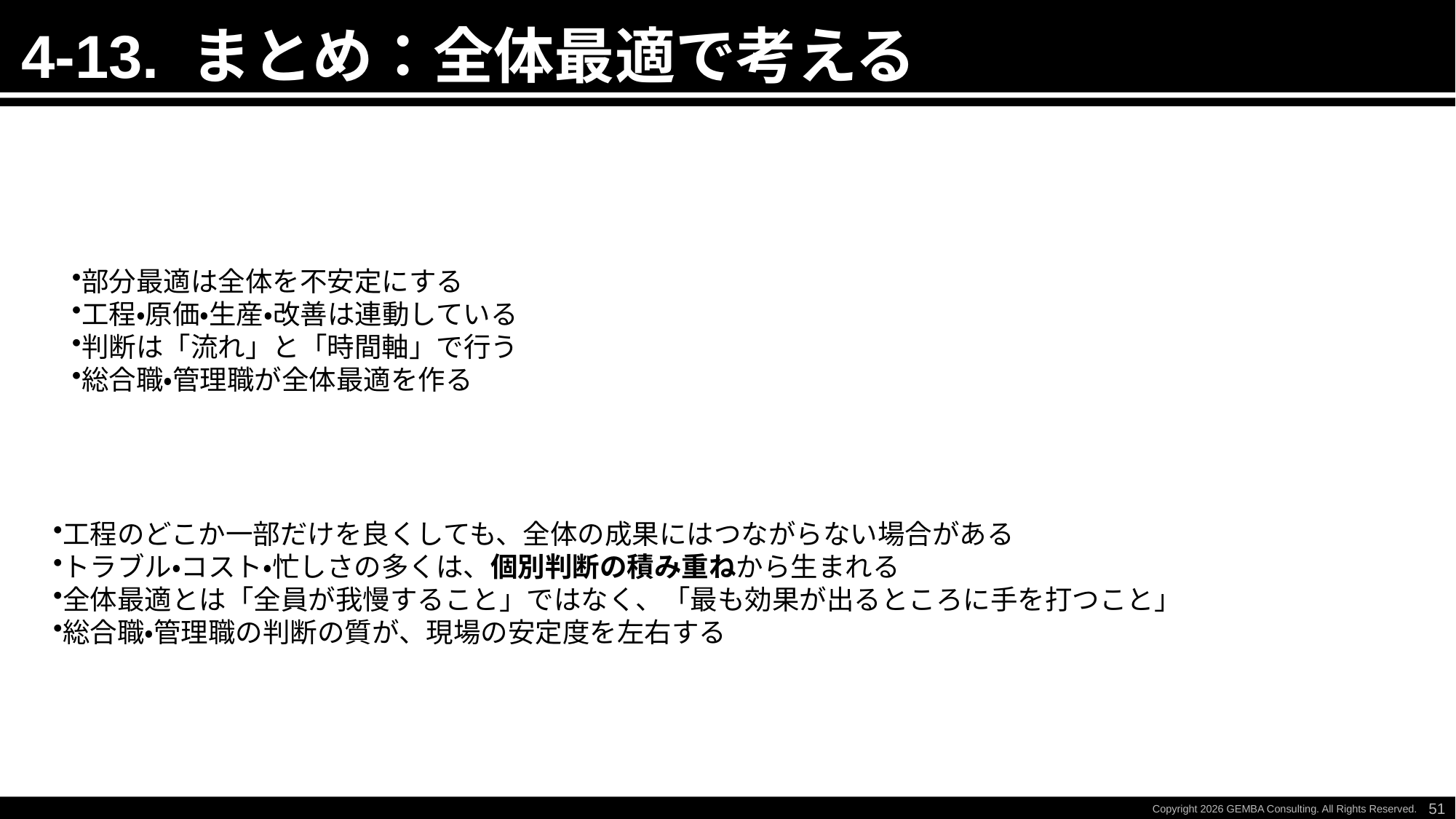

4-13. まとめ：全体最適で考える
部分最適は全体を不安定にする
工程・原価・生産・改善は連動している
判断は「流れ」と「時間軸」で行う
総合職・管理職が全体最適を作る
工程のどこか一部だけを良くしても、全体の成果にはつながらない場合がある
トラブル・コスト・忙しさの多くは、個別判断の積み重ねから生まれる
全体最適とは「全員が我慢すること」ではなく、「最も効果が出るところに手を打つこと」
総合職・管理職の判断の質が、現場の安定度を左右する
51